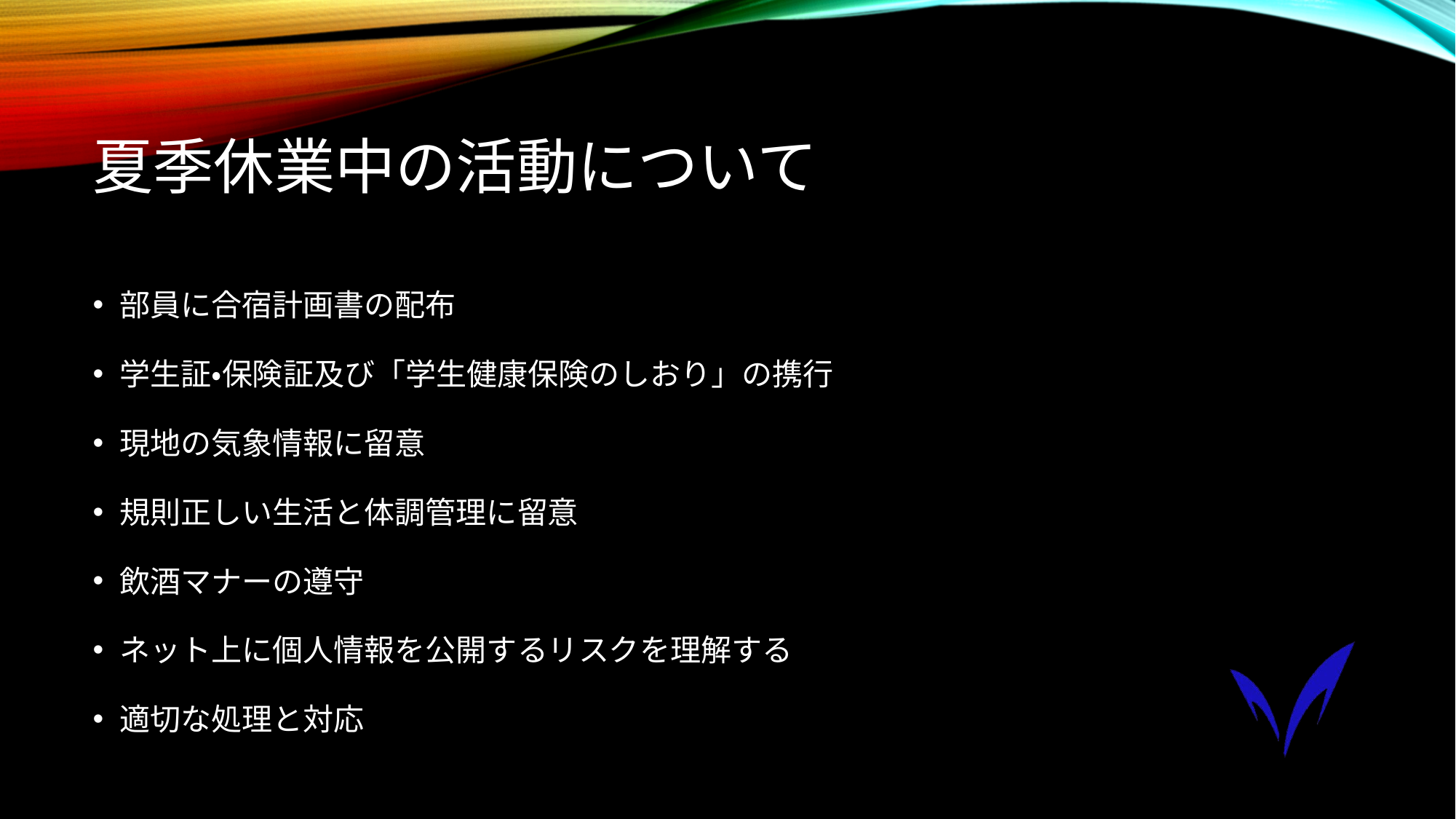

# 夏季休業中の活動について
部員に合宿計画書の配布
学生証・保険証及び「学生健康保険のしおり」の携行
現地の気象情報に留意
規則正しい生活と体調管理に留意
飲酒マナーの遵守
ネット上に個人情報を公開するリスクを理解する
適切な処理と対応